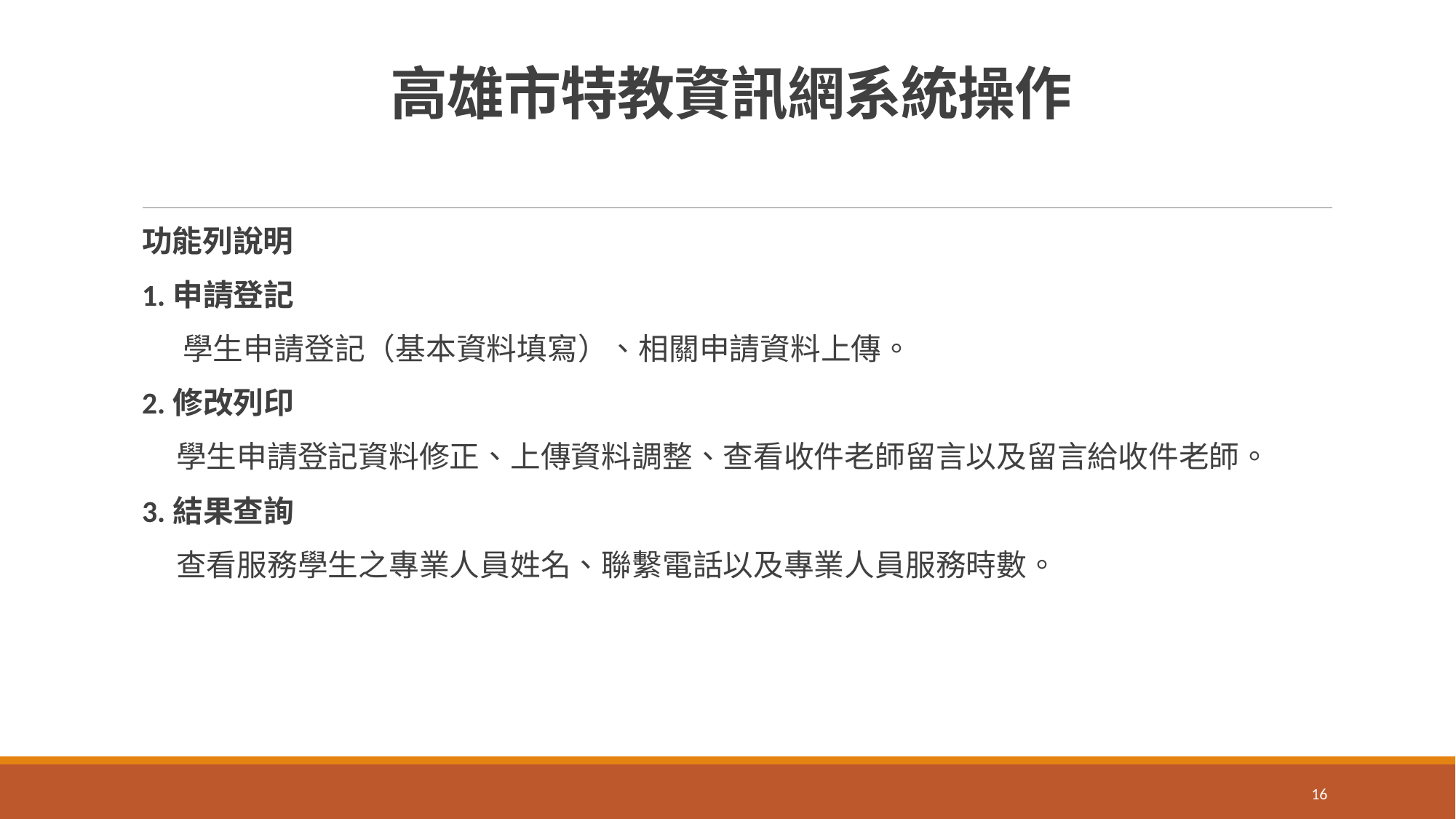

# 高雄市特教資訊網系統操作
功能列說明
1.申請登記
     學生申請登記（基本資料填寫）、相關申請資料上傳。
2.修改列印
    學生申請登記資料修正、上傳資料調整、查看收件老師留言以及留言給收件老師。
3.結果查詢
    查看服務學生之專業人員姓名、聯繫電話以及專業人員服務時數。
16